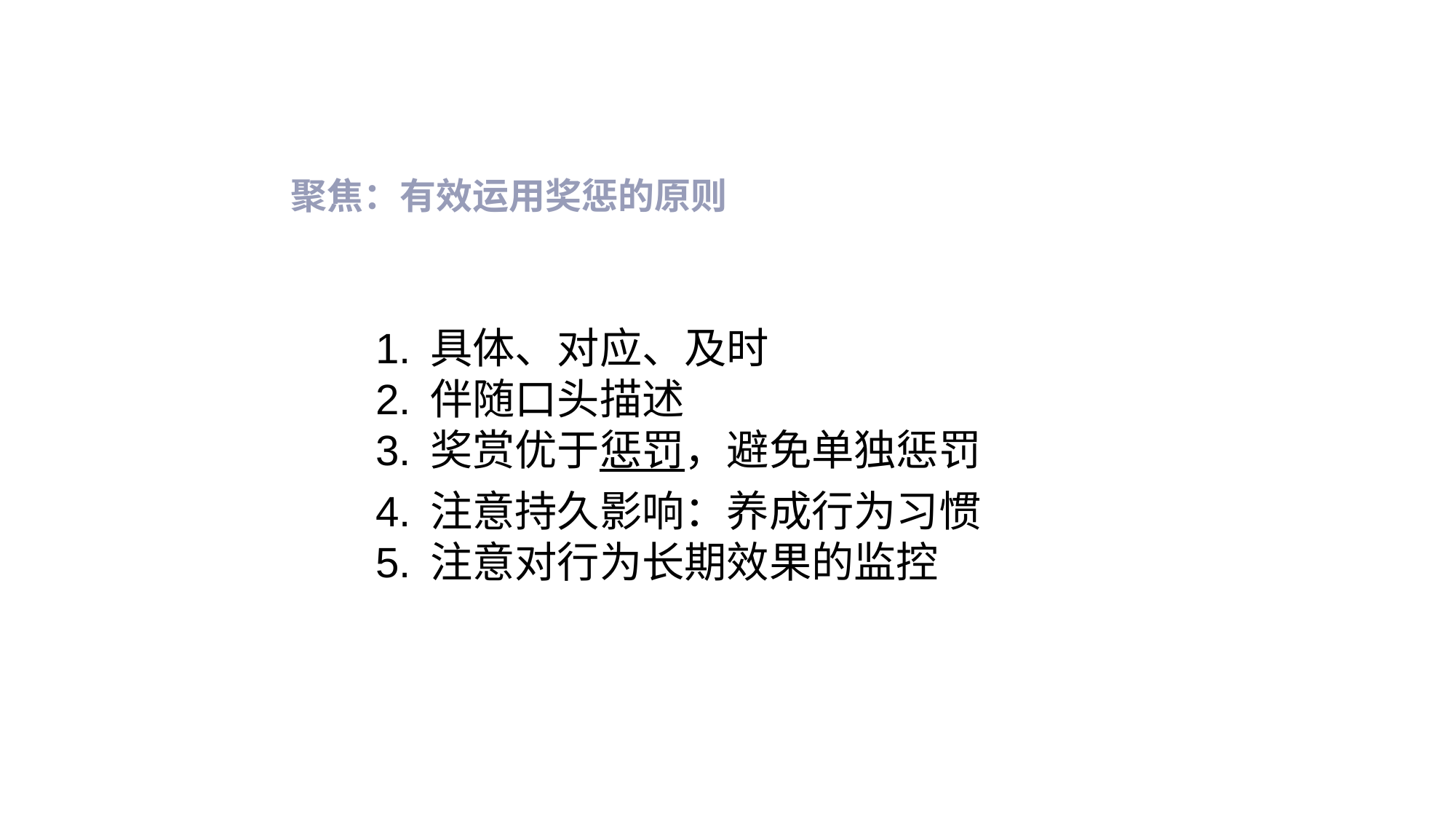

聚焦：有效运用奖惩的原则
具体、对应、及时
伴随口头描述
奖赏优于惩罚，避免单独惩罚
注意持久影响：养成行为习惯
注意对行为长期效果的监控